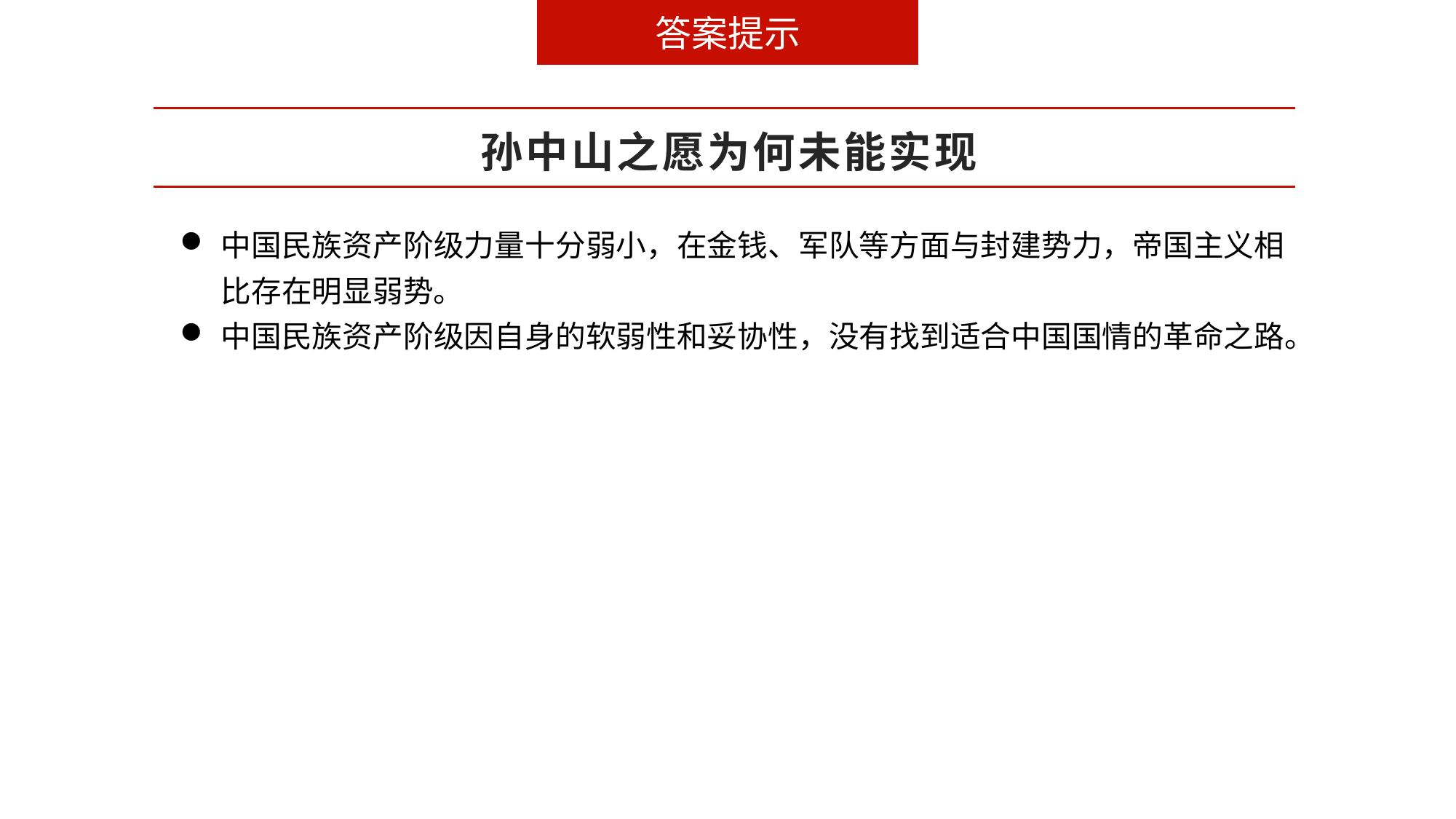

答案提示
# 孙中山之愿为何未能实现
中国民族资产阶级力量十分弱小，在金钱、军队等方面与封建势力，帝国主义相比存在明显弱势。
中国民族资产阶级因自身的软弱性和妥协性，没有找到适合中国国情的革命之路。